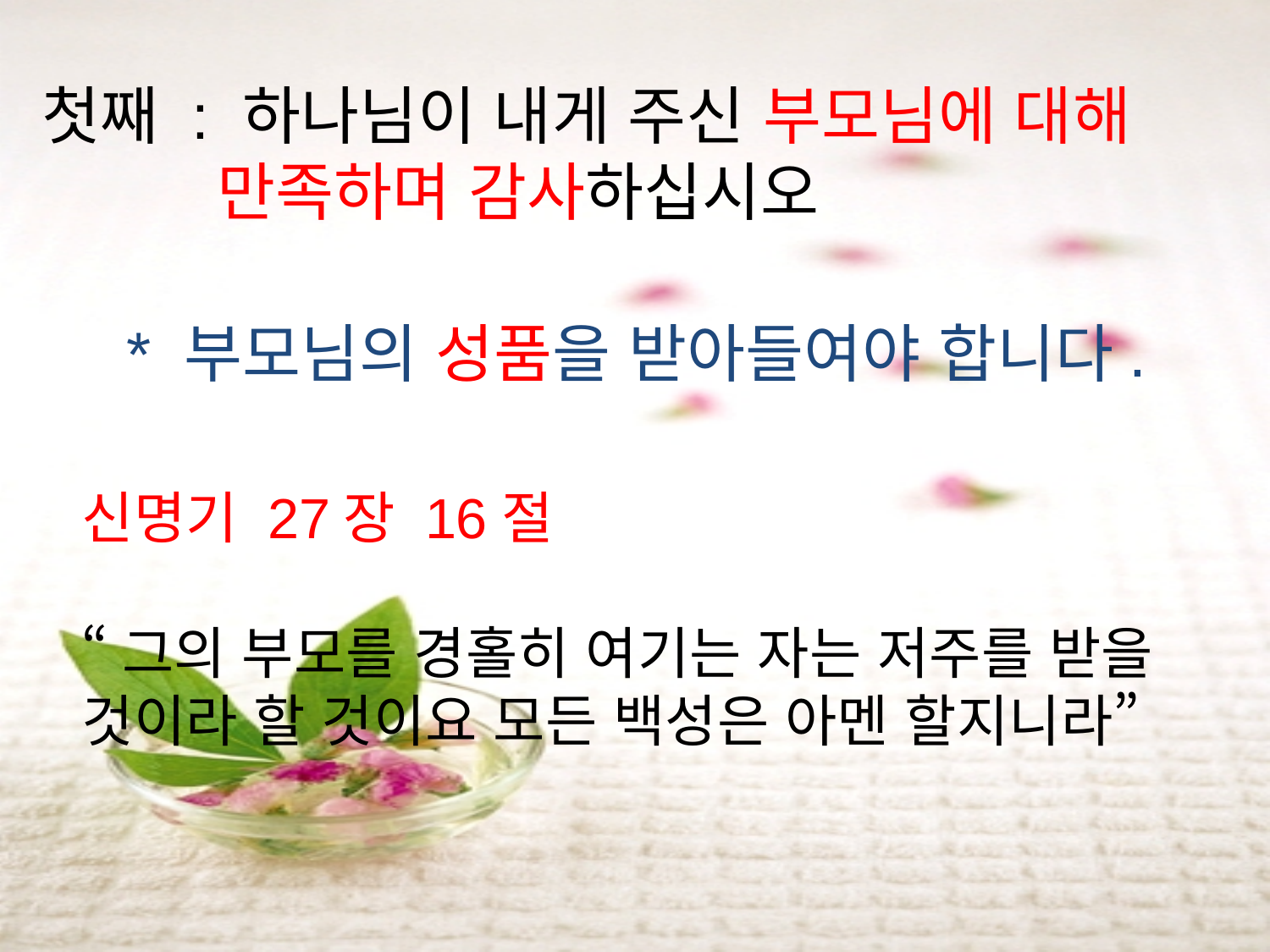

첫째 : 하나님이 내게 주신 부모님에 대해
         만족하며 감사하십시오
 * 부모님의 성품을 받아들여야 합니다.
신명기 27장 16절

“그의 부모를 경홀히 여기는 자는 저주를 받을 것이라 할 것이요 모든 백성은 아멘 할지니라”